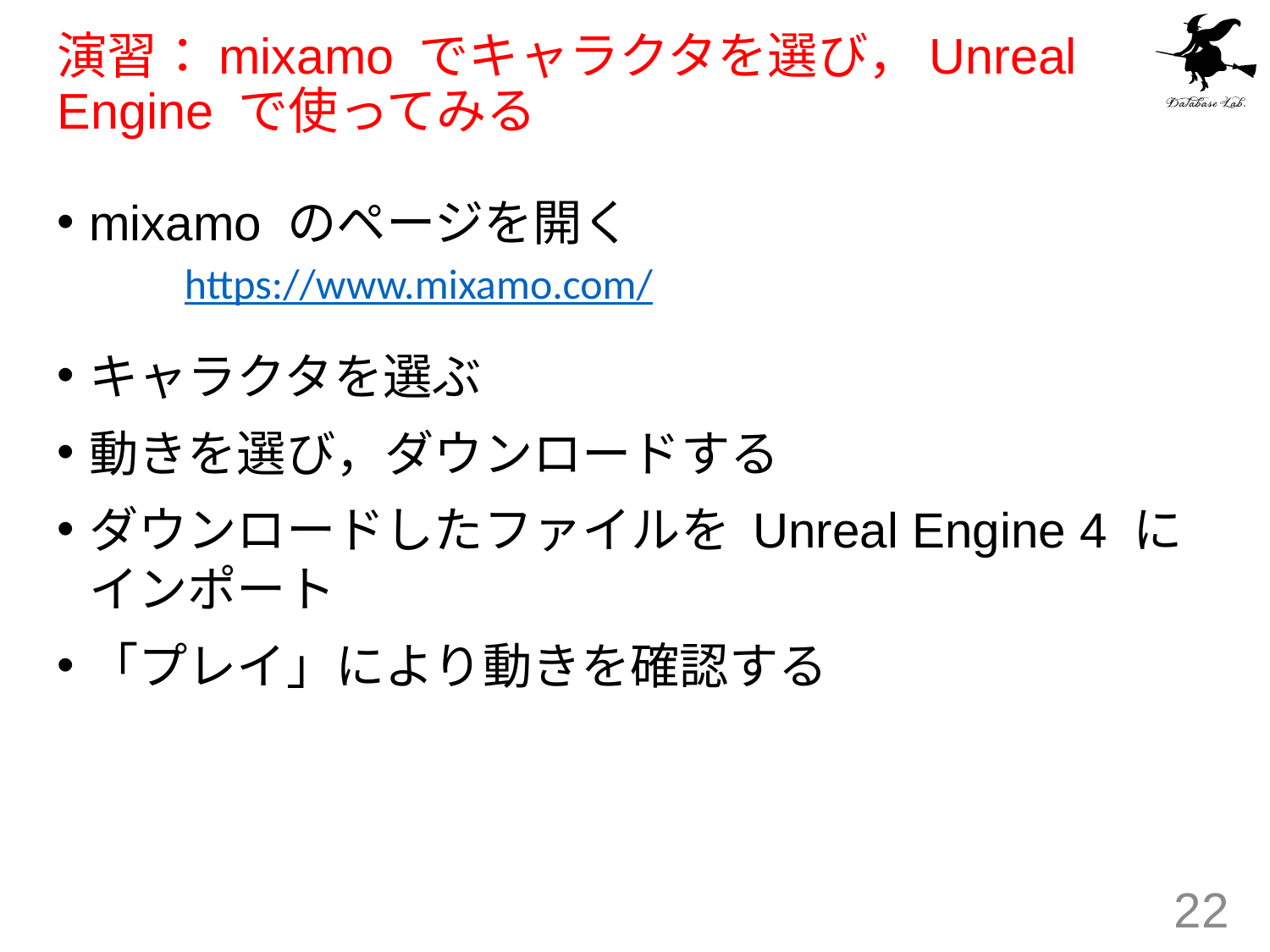

# 演習：mixamo でキャラクタを選び，Unreal Engine で使ってみる
mixamo のページを開く

キャラクタを選ぶ
動きを選び，ダウンロードする
ダウンロードしたファイルを Unreal Engine 4 にインポート
「プレイ」により動きを確認する
https://www.mixamo.com/
22